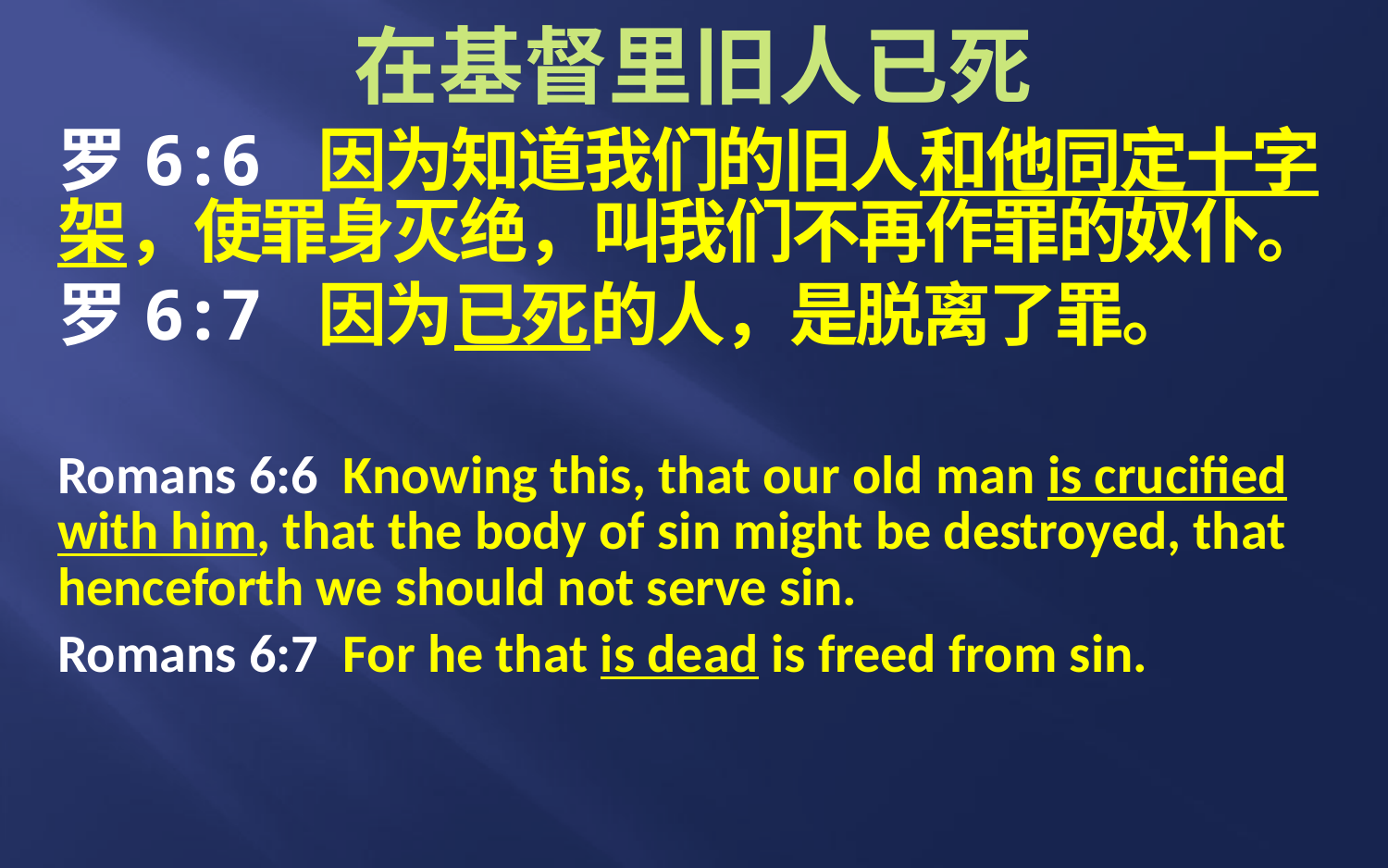

# 在基督里旧人已死
罗6:6 因为知道我们的旧人和他同定十字架，使罪身灭绝，叫我们不再作罪的奴仆。
罗6:7 因为已死的人，是脱离了罪。

Romans 6:6  Knowing this, that our old man is crucified with him, that the body of sin might be destroyed, that henceforth we should not serve sin.
Romans 6:7  For he that is dead is freed from sin.